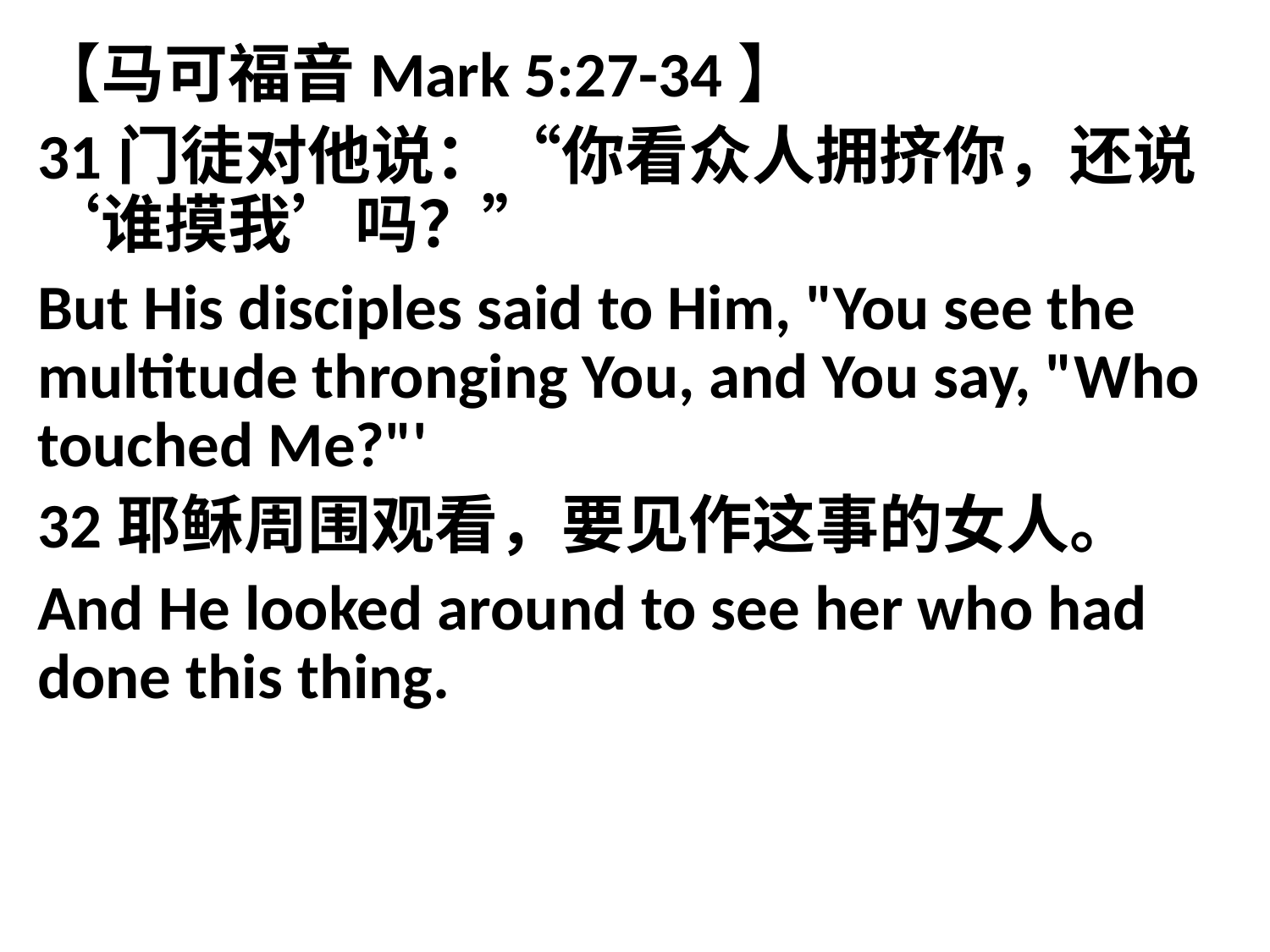

【马可福音Mark 5:27-34】
31门徒对他说：“你看众人拥挤你，还说‘谁摸我’吗？”
But His disciples said to Him, "You see the multitude thronging You, and You say, "Who touched Me?"'
32耶稣周围观看，要见作这事的女人。
And He looked around to see her who had done this thing.